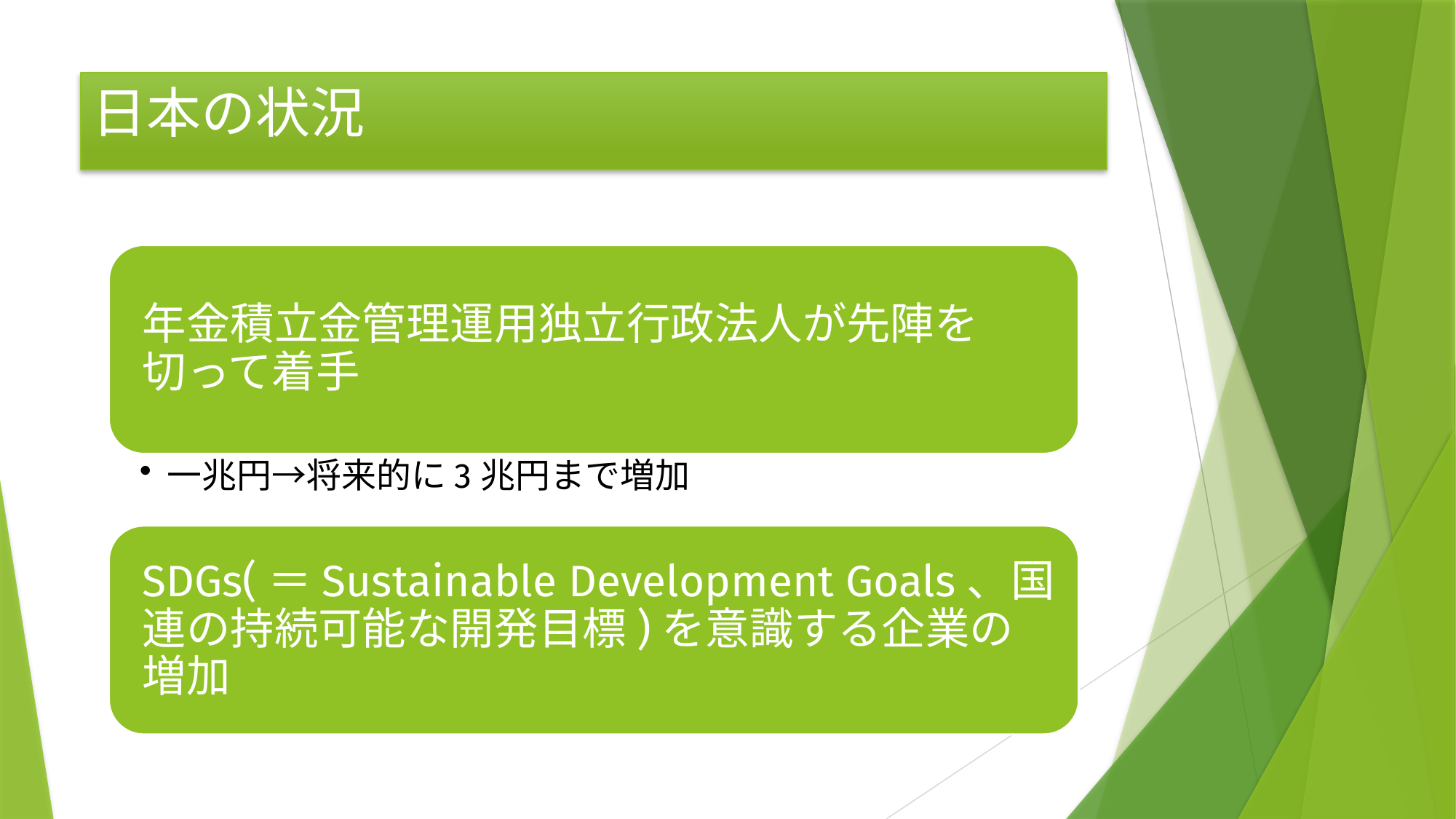

# 日本の状況
年金積立金管理運用独立行政法人が先陣を切って着手
一兆円→将来的に3兆円まで増加
SDGs(＝Sustainable Development Goals、国連の持続可能な開発目標)を意識する企業の増加